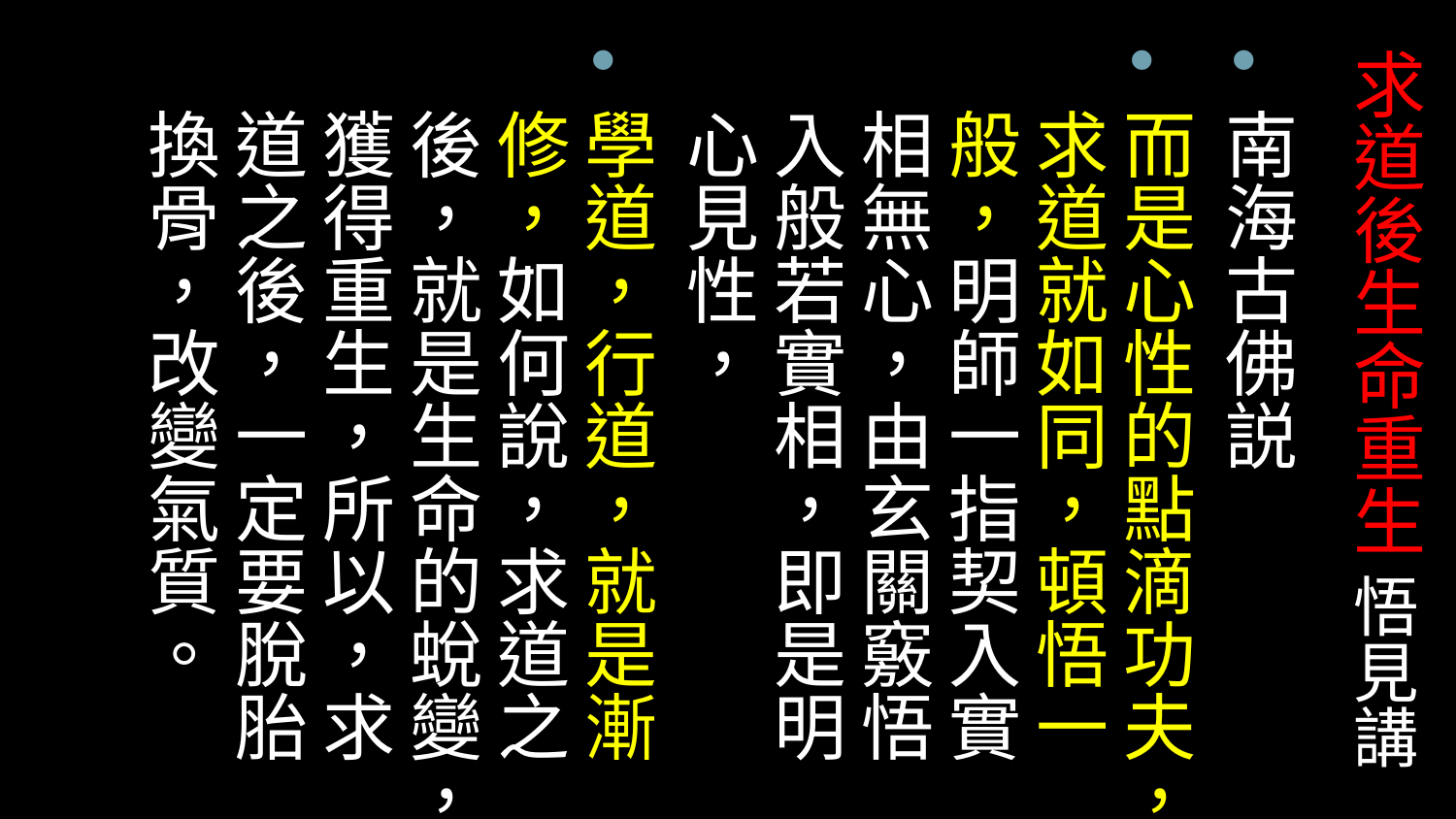

# 求道後生命重生 悟見講
南海古佛説
而是心性的點滴功夫，求道就如同，頓悟一般，明師一指契入實相無心，由玄關竅悟入般若實相，即是明心見性，
學道，行道，就是漸修，如何說，求道之後，就是生命的蛻變，獲得重生，所以，求道之後，一定要脫胎換骨，改變氣質。